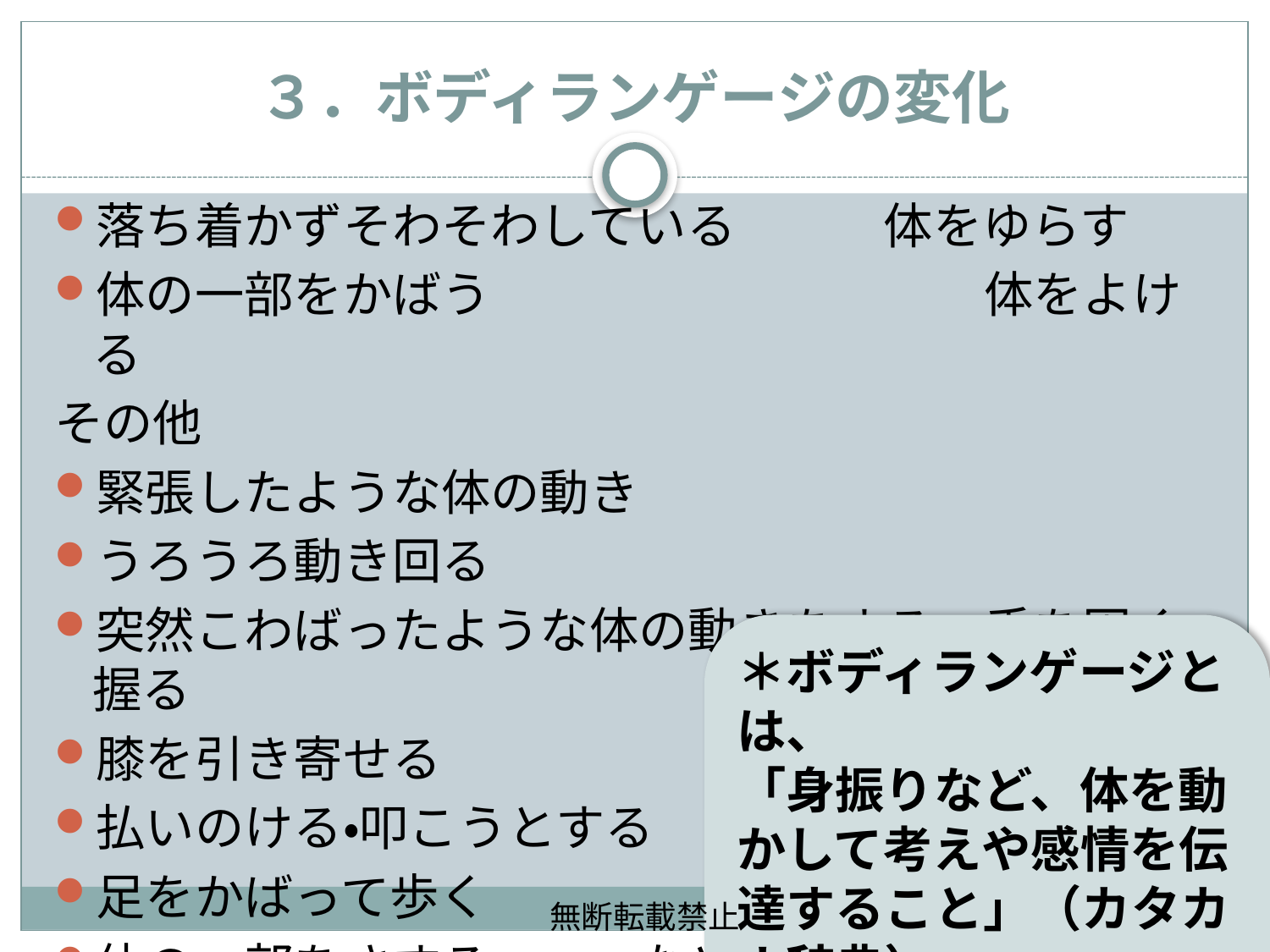

# ３．ボディランゲージの変化
落ち着かずそわそわしている　　　体をゆらす
体の一部をかばう　　　　　　　　　　体をよける
その他
緊張したような体の動き
うろうろ動き回る
突然こわばったような体の動きをする、手を固く握る
膝を引き寄せる
払いのける・叩こうとする
足をかばって歩く
体の一部をさする　　　など
＊ボディランゲージとは、
「身振りなど、体を動かして考えや感情を伝達すること」（カタカナ辞典）
無断転載禁止